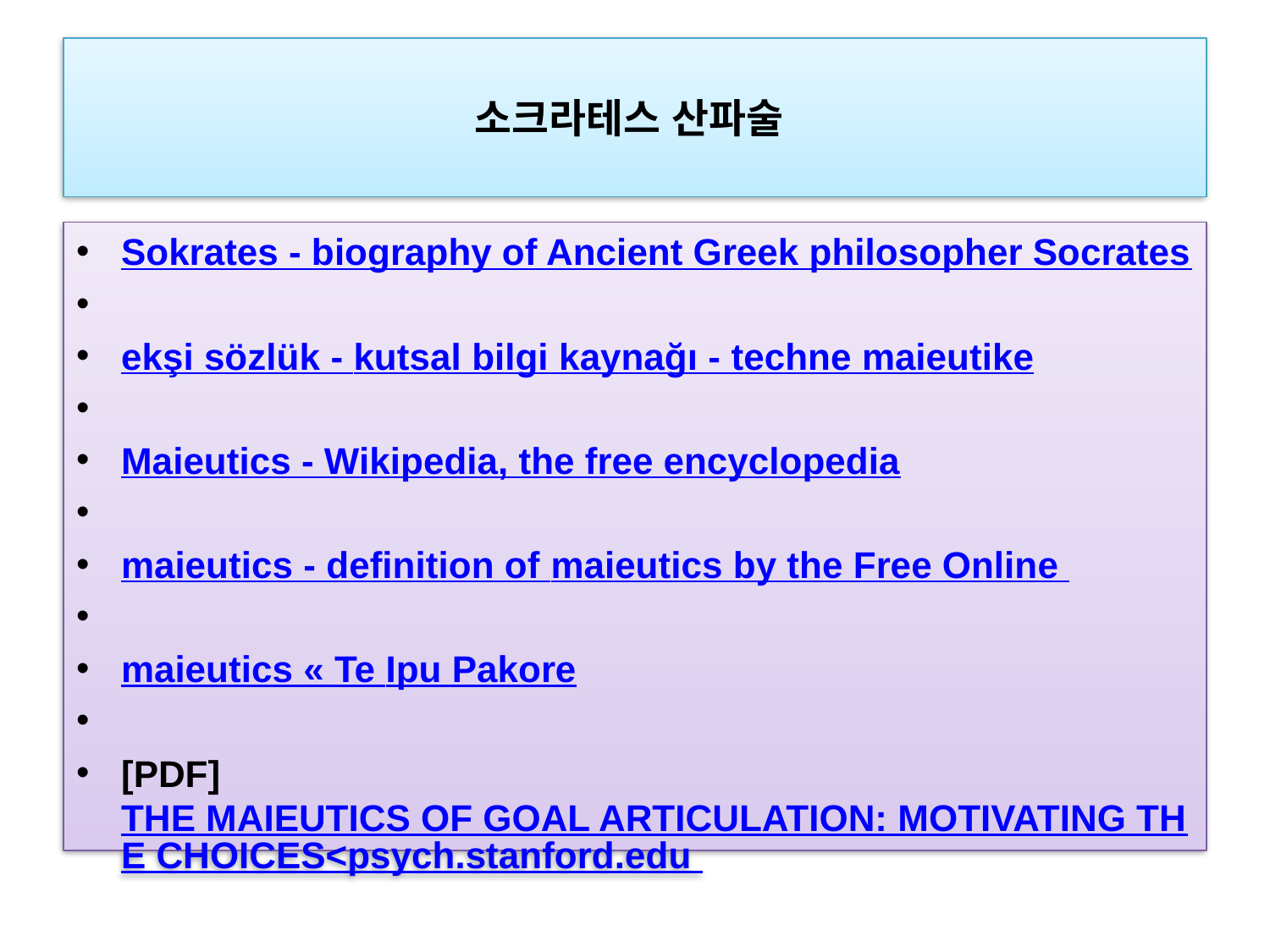

# 소크라테스 산파술
Sokrates - biography of Ancient Greek philosopher Socrates

ekşi sözlük - kutsal bilgi kaynağı - techne maieutike

Maieutics - Wikipedia, the free encyclopedia

maieutics - definition of maieutics by the Free Online

maieutics « Te Ipu Pakore

[PDF]  THE MAIEUTICS OF GOAL ARTICULATION: MOTIVATING THE CHOICES<psych.stanford.edu